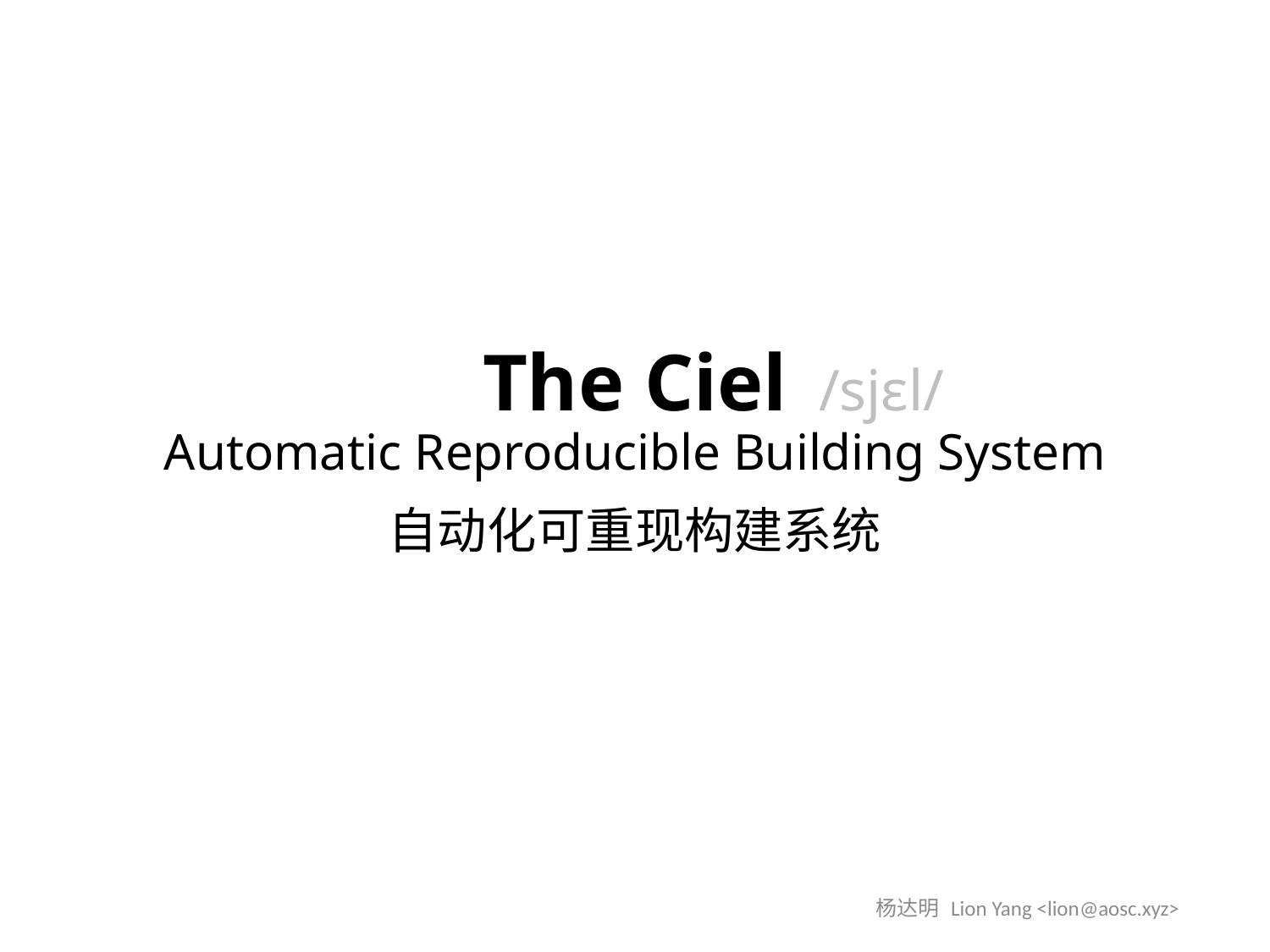

# The Ciel Automatic Reproducible Building System
/sjɛl/
自动化可重现构建系统
杨达明 Lion Yang <lion@aosc.xyz>